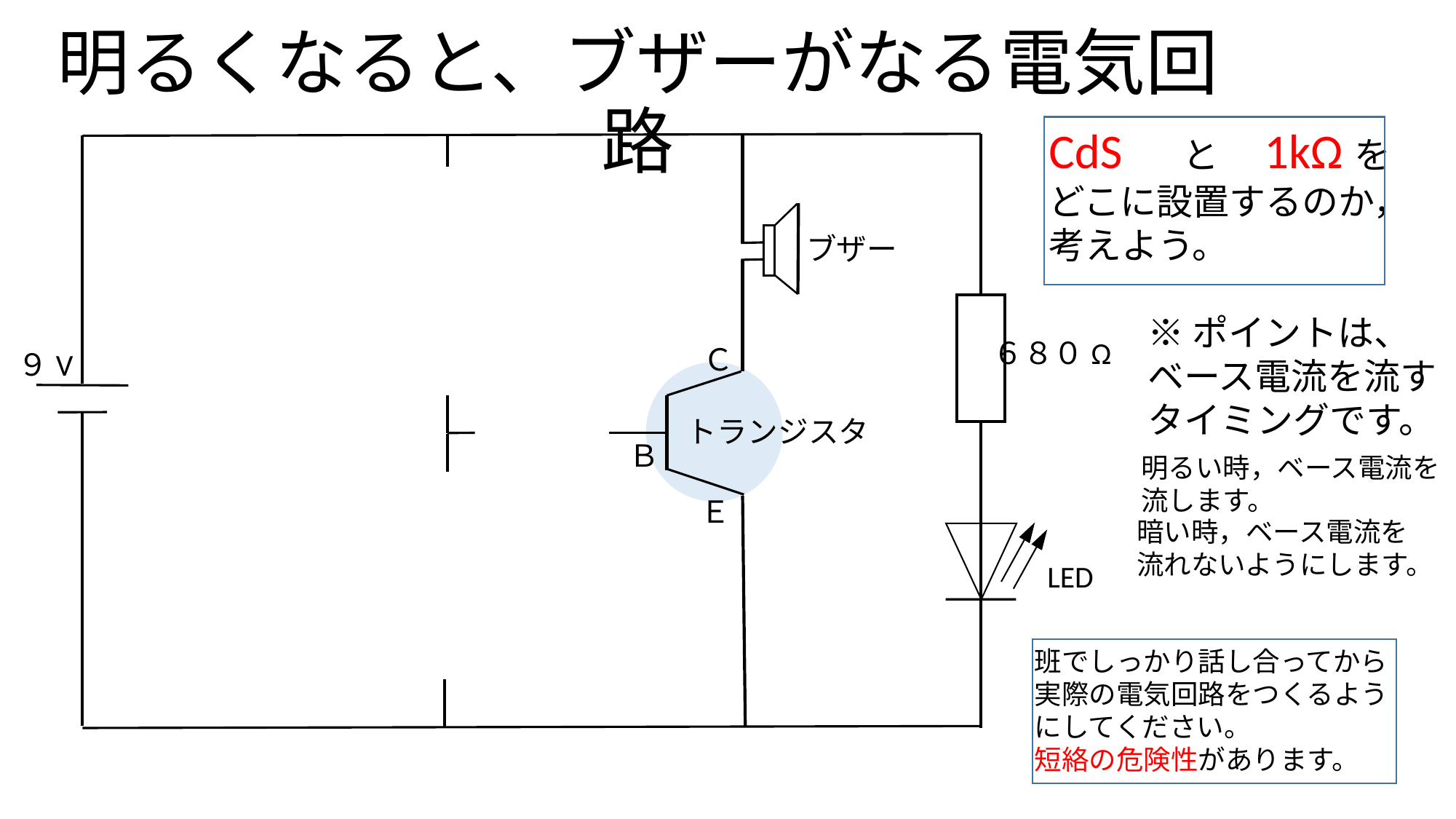

明るくなると、ブザーがなる電気回路
CdS　と　1kΩを
どこに設置するのか，
考えよう。

ブザー

６８０Ω
Ｃ
９V

トランジスタ
Ｂ
Ｅ

LED
※ポイントは、
ベース電流を流す
タイミングです。
明るい時，ベース電流を
流します。
暗い時，ベース電流を
流れないようにします。
班でしっかり話し合ってから
実際の電気回路をつくるよう
にしてください。
短絡の危険性があります。